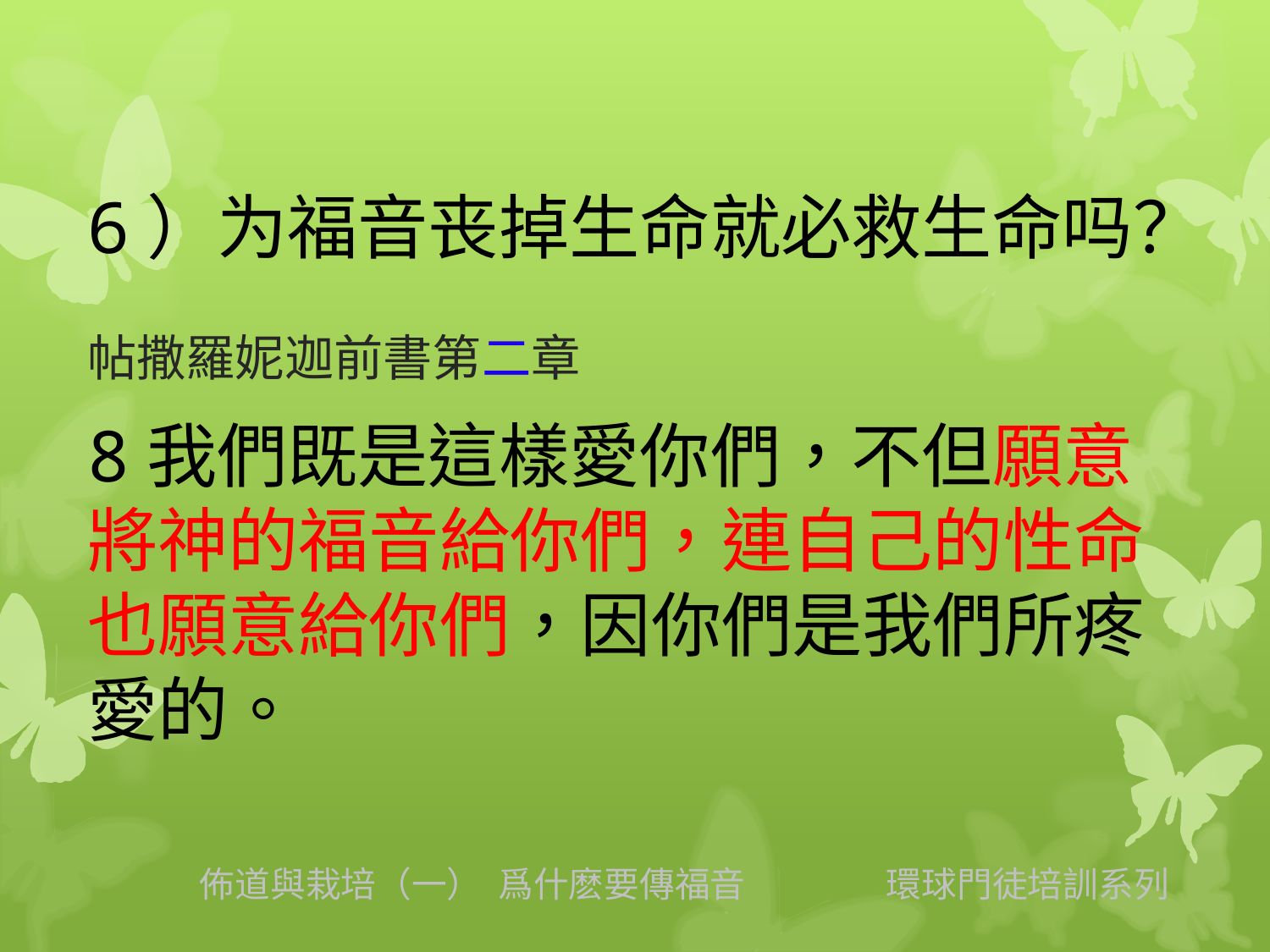

6）为福音丧掉生命就必救生命吗？

帖撒羅妮迦前書第二章

8我們既是這樣愛你們，不但願意將神的福音給你們，連自己的性命也願意給你們，因你們是我們所疼愛的。